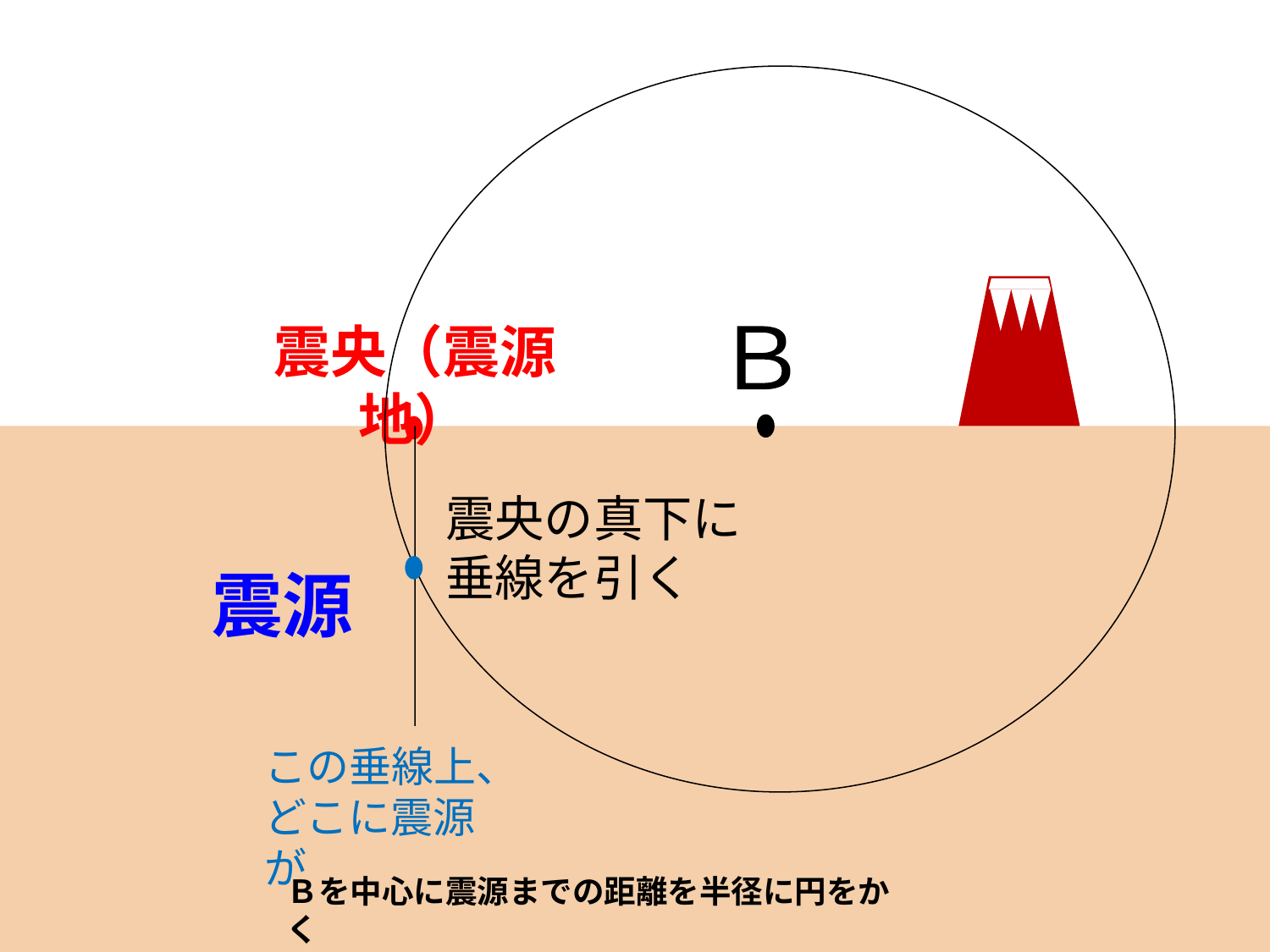

震央（震源地）
Ｂ

震央の真下に垂線を引く
震源

この垂線上、
どこに震源が
Ｂを中心に震源までの距離を半径に円をかく